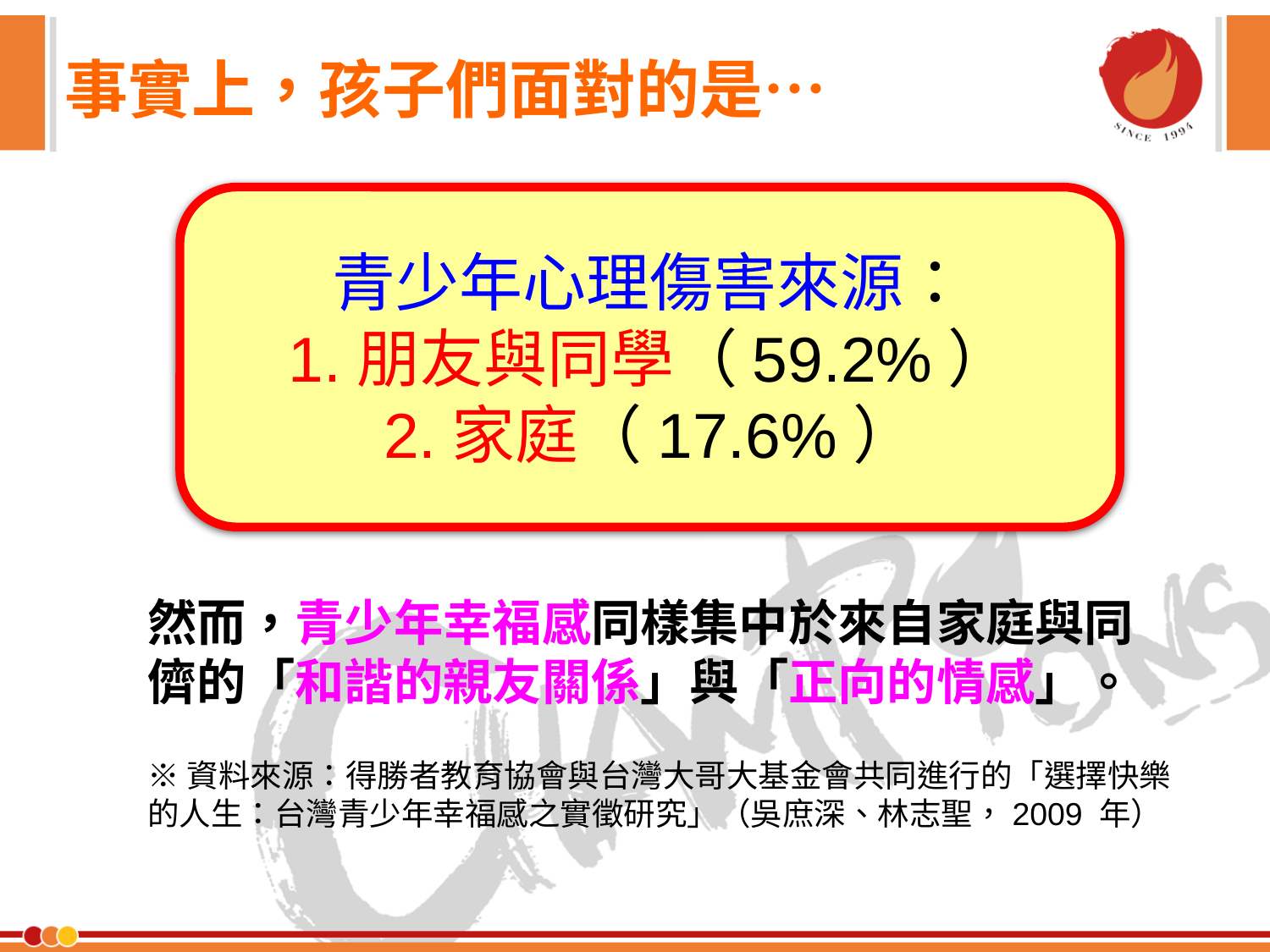

事實上，孩子們面對的是…
青少年心理傷害來源：
1.朋友與同學（59.2%）
2.家庭（17.6%）
然而，青少年幸福感同樣集中於來自家庭與同儕的「和諧的親友關係」與「正向的情感」。
※資料來源：得勝者教育協會與台灣大哥大基金會共同進行的「選擇快樂的人生：台灣青少年幸福感之實徵研究」（吳庶深、林志聖，2009 年）